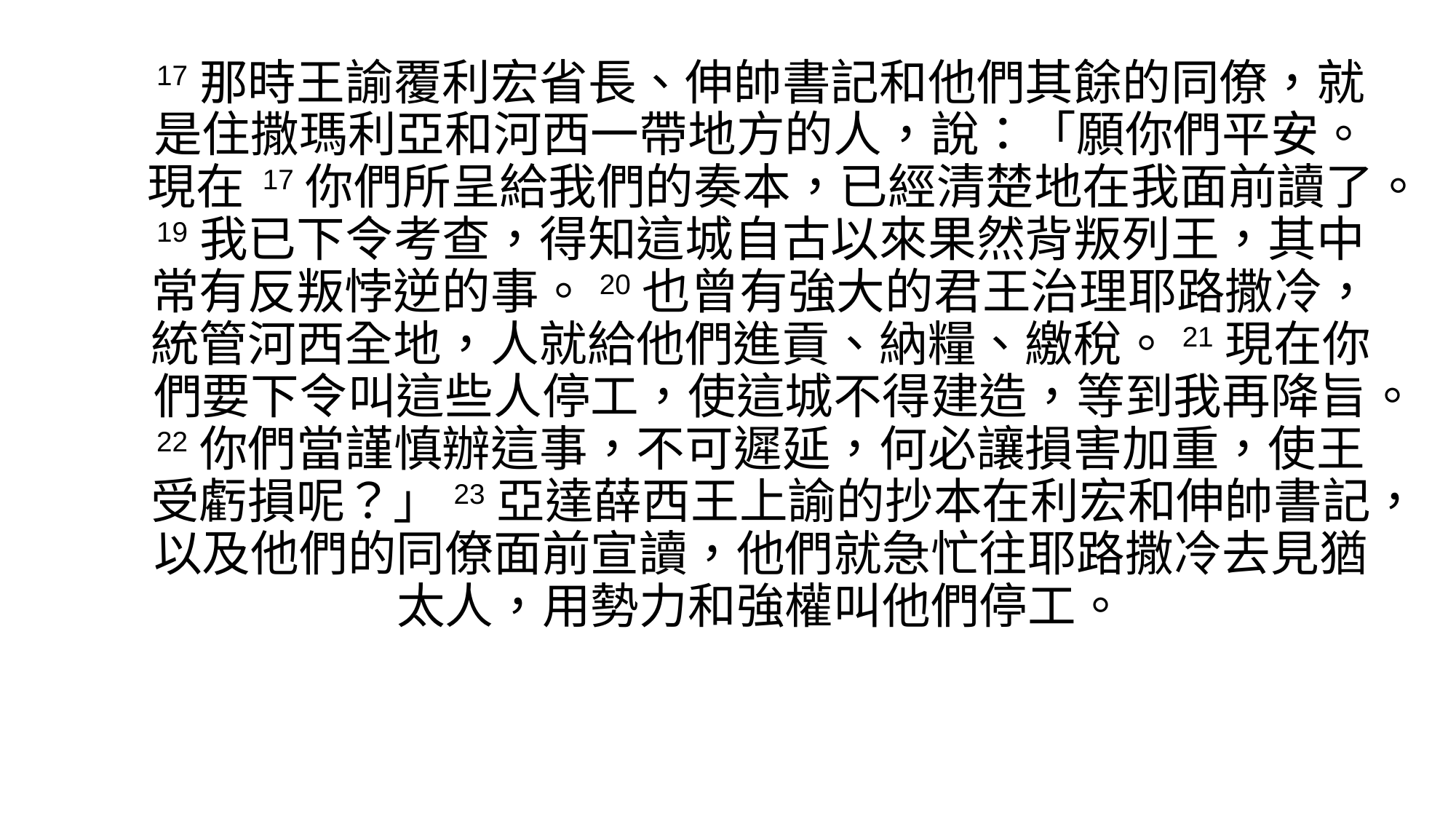

# 17那時王諭覆利宏省長、伸帥書記和他們其餘的同僚，就是住撒瑪利亞和河西一帶地方的人，說：「願你們平安。現在 17你們所呈給我們的奏本，已經清楚地在我面前讀了。19我已下令考查，得知這城自古以來果然背叛列王，其中常有反叛悖逆的事。20也曾有強大的君王治理耶路撒冷，統管河西全地，人就給他們進貢、納糧、繳稅。21現在你們要下令叫這些人停工，使這城不得建造，等到我再降旨。22你們當謹慎辦這事，不可遲延，何必讓損害加重，使王受虧損呢？」23亞達薛西王上諭的抄本在利宏和伸帥書記，以及他們的同僚面前宣讀，他們就急忙往耶路撒冷去見猶太人，用勢力和強權叫他們停工。